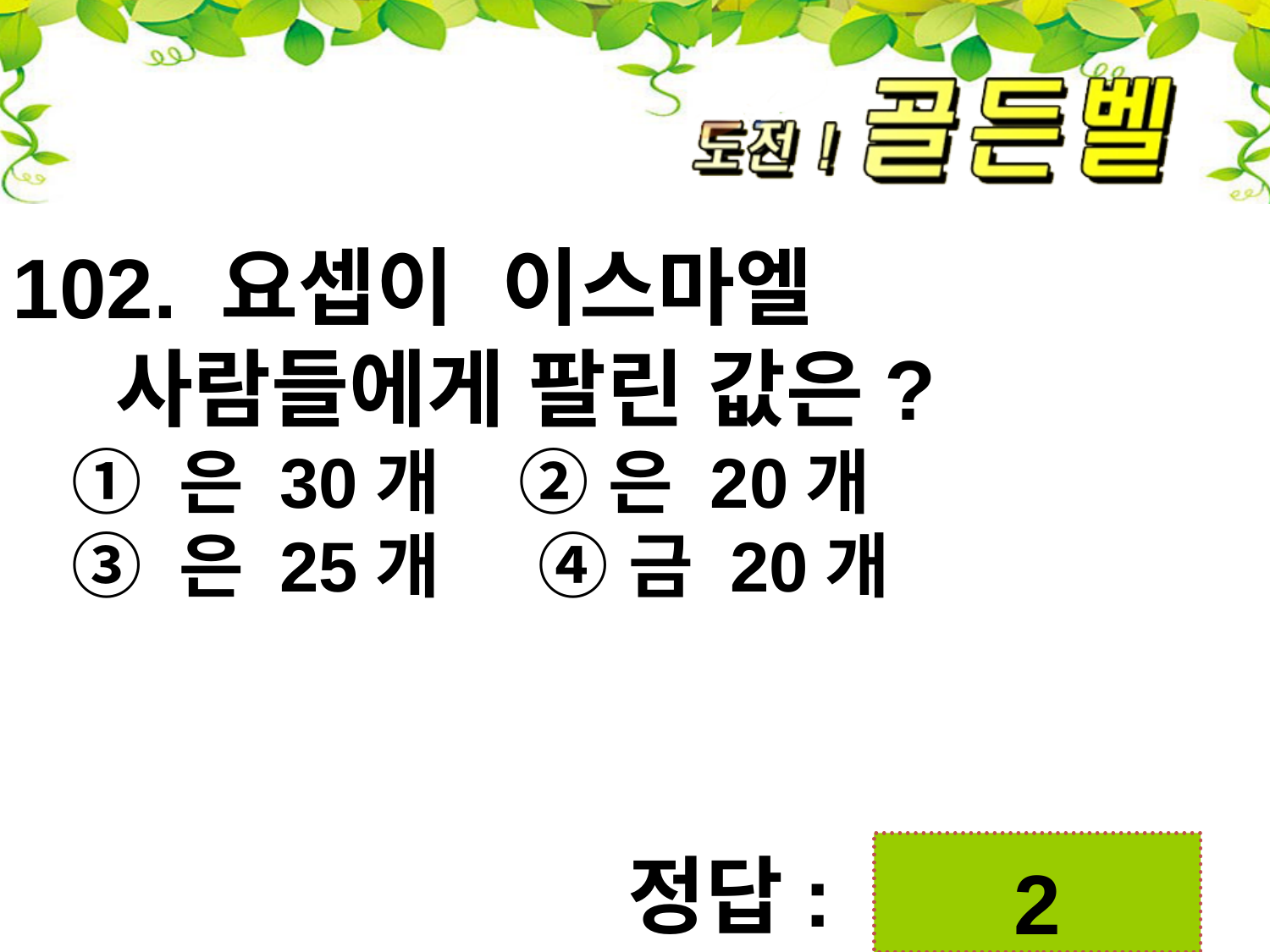

102. 요셉이  이스마엘  사람들에게 팔린 값은?
   ① 은 30개    ② 은 20개
   ③ 은 25개     ④ 금 20개
 2
정답: